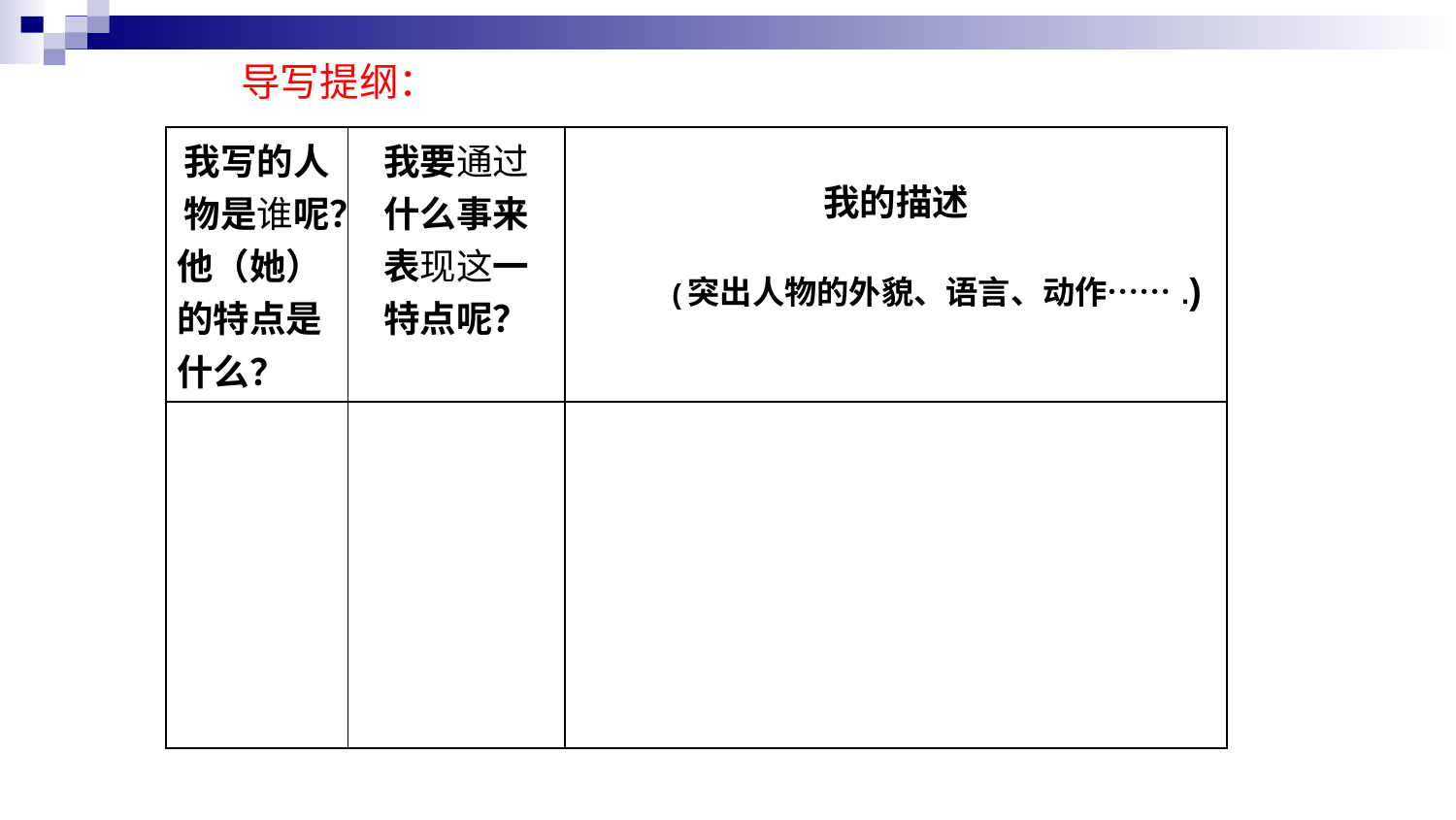

导写提纲：
| 我写的人 物是谁呢？ 他（她） 的特点是 什么？ | 我要通过 什么事来 表现这一 特点呢？ | 我的描述 (突出人物的外貌、语言、动作…….) |
| --- | --- | --- |
|  |  |  |